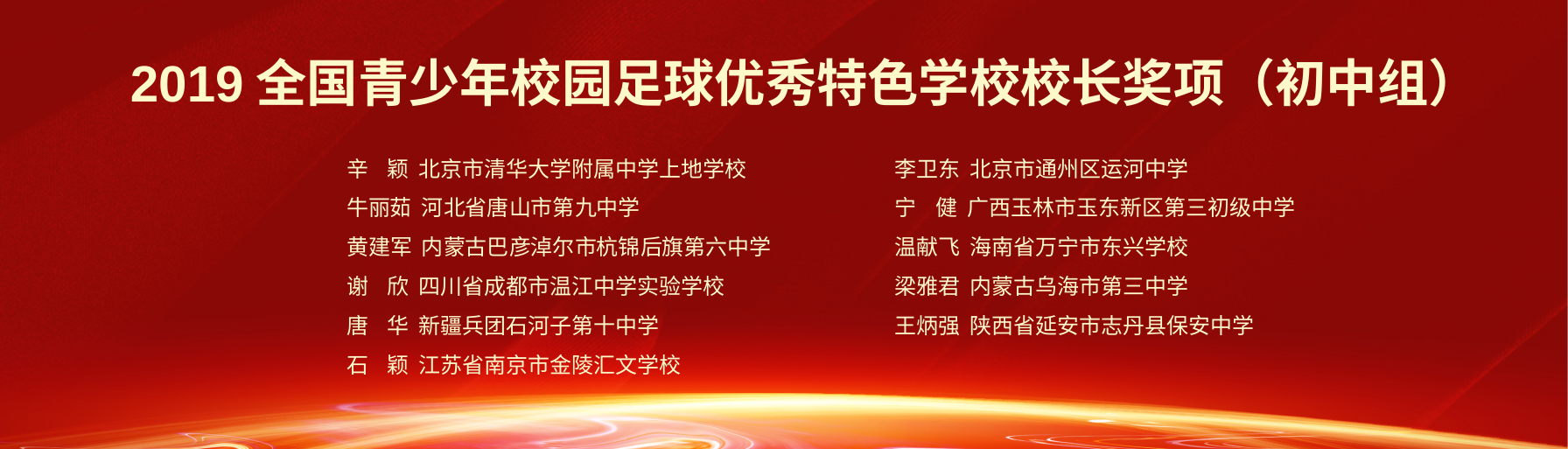

2019全国青少年校园足球优秀特色学校校长奖项（初中组）
辛    颖  北京市清华大学附属中学上地学校
牛丽茹  河北省唐山市第九中学
黄建军  内蒙古巴彦淖尔市杭锦后旗第六中学
谢    欣  四川省成都市温江中学实验学校
唐    华  新疆兵团石河子第十中学
石    颖  江苏省南京市金陵汇文学校
李卫东  北京市通州区运河中学
宁    健  广西玉林市玉东新区第三初级中学
温献飞  海南省万宁市东兴学校
梁雅君  内蒙古乌海市第三中学
王炳强  陕西省延安市志丹县保安中学